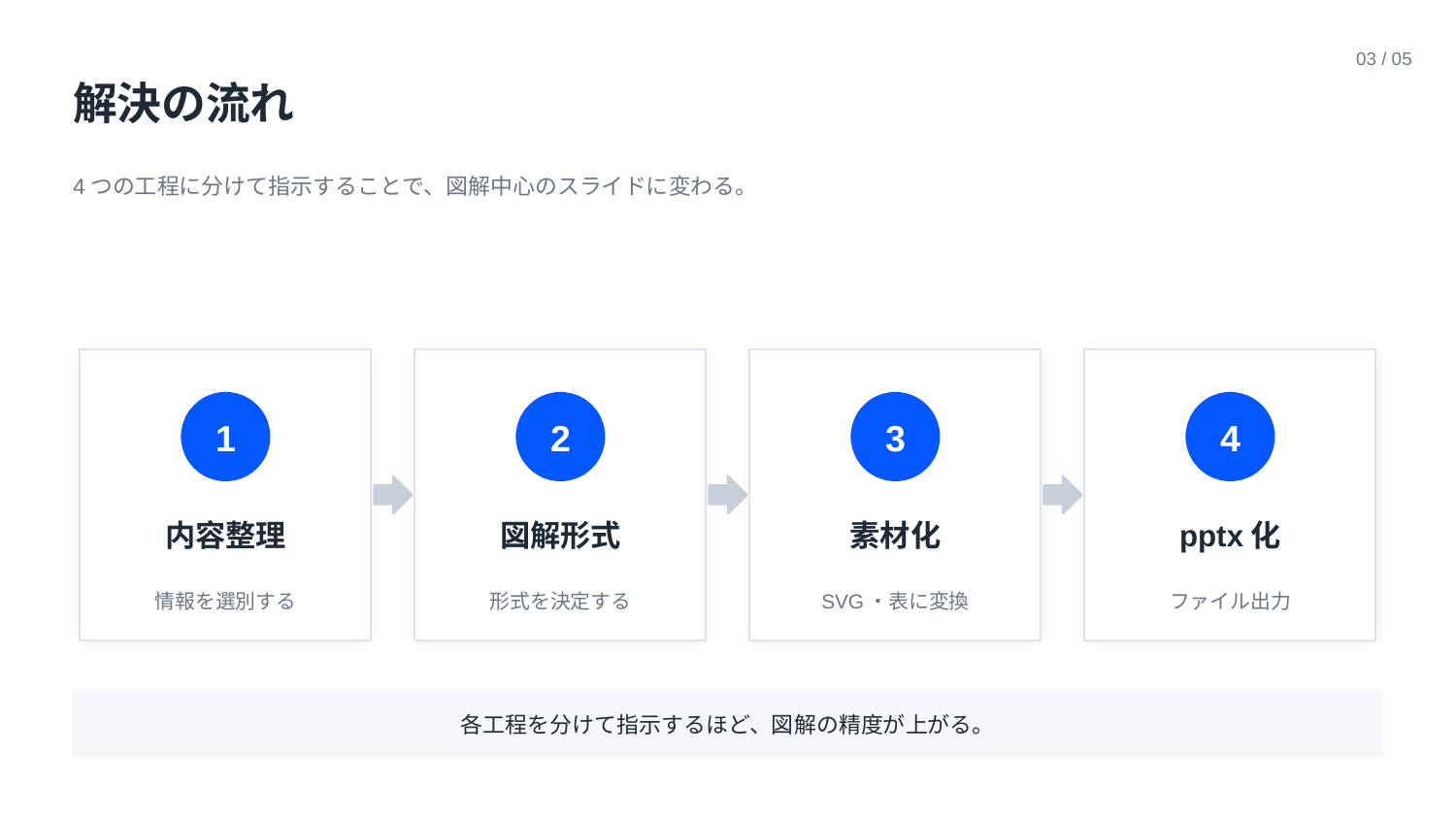

03 / 05
解決の流れ
4つの工程に分けて指示することで、図解中心のスライドに変わる。

1

2

3

4

内容整理
図解形式
素材化
pptx化
情報を選別する
形式を決定する
SVG・表に変換
ファイル出力

各工程を分けて指示するほど、図解の精度が上がる。